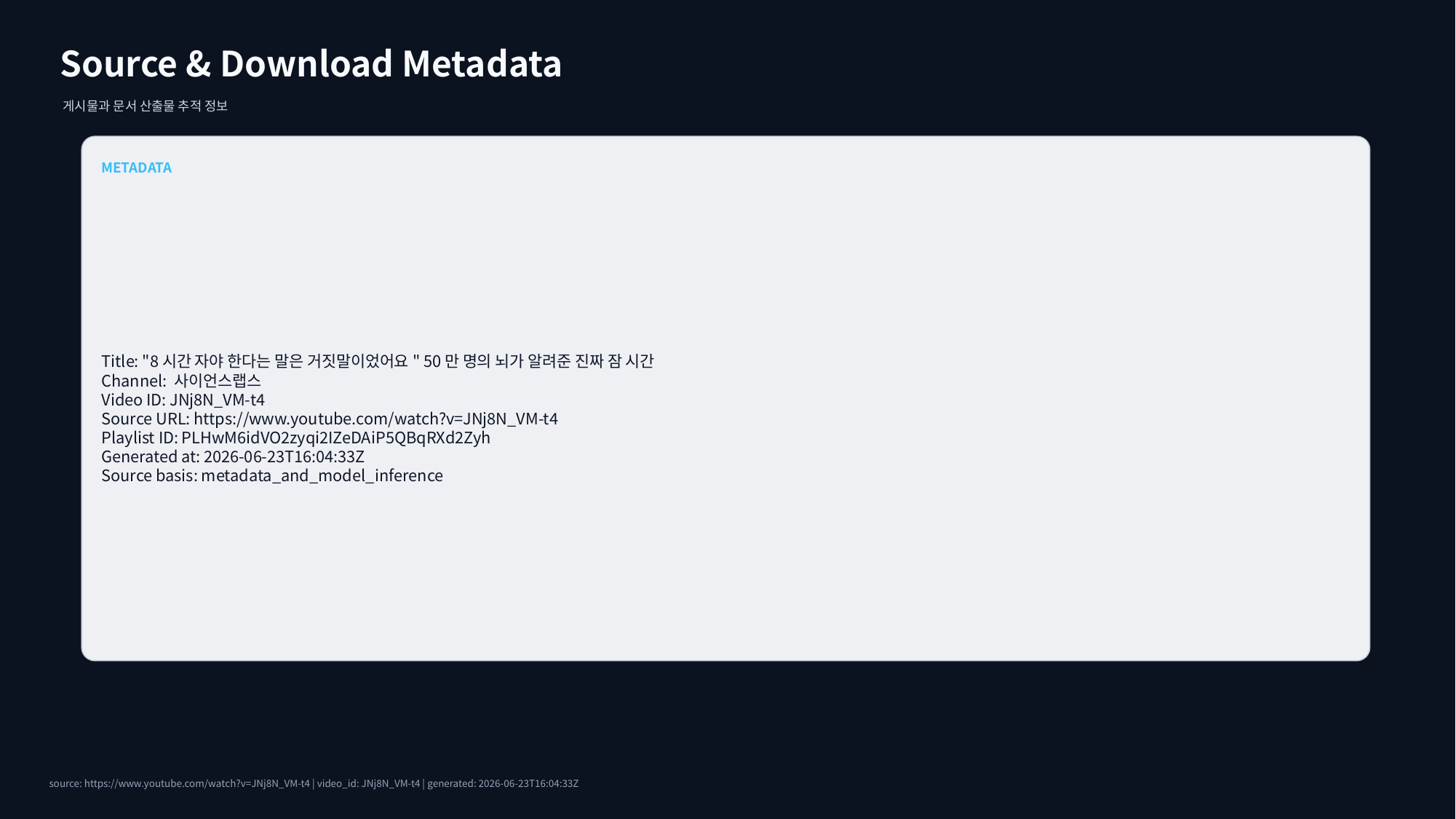

Source & Download Metadata
게시물과 문서 산출물 추적 정보

METADATA
Title: "8시간 자야 한다는 말은 거짓말이었어요" 50만 명의 뇌가 알려준 진짜 잠 시간
Channel: 사이언스랩스
Video ID: JNj8N_VM-t4
Source URL: https://www.youtube.com/watch?v=JNj8N_VM-t4
Playlist ID: PLHwM6idVO2zyqi2IZeDAiP5QBqRXd2Zyh
Generated at: 2026-06-23T16:04:33Z
Source basis: metadata_and_model_inference
source: https://www.youtube.com/watch?v=JNj8N_VM-t4 | video_id: JNj8N_VM-t4 | generated: 2026-06-23T16:04:33Z